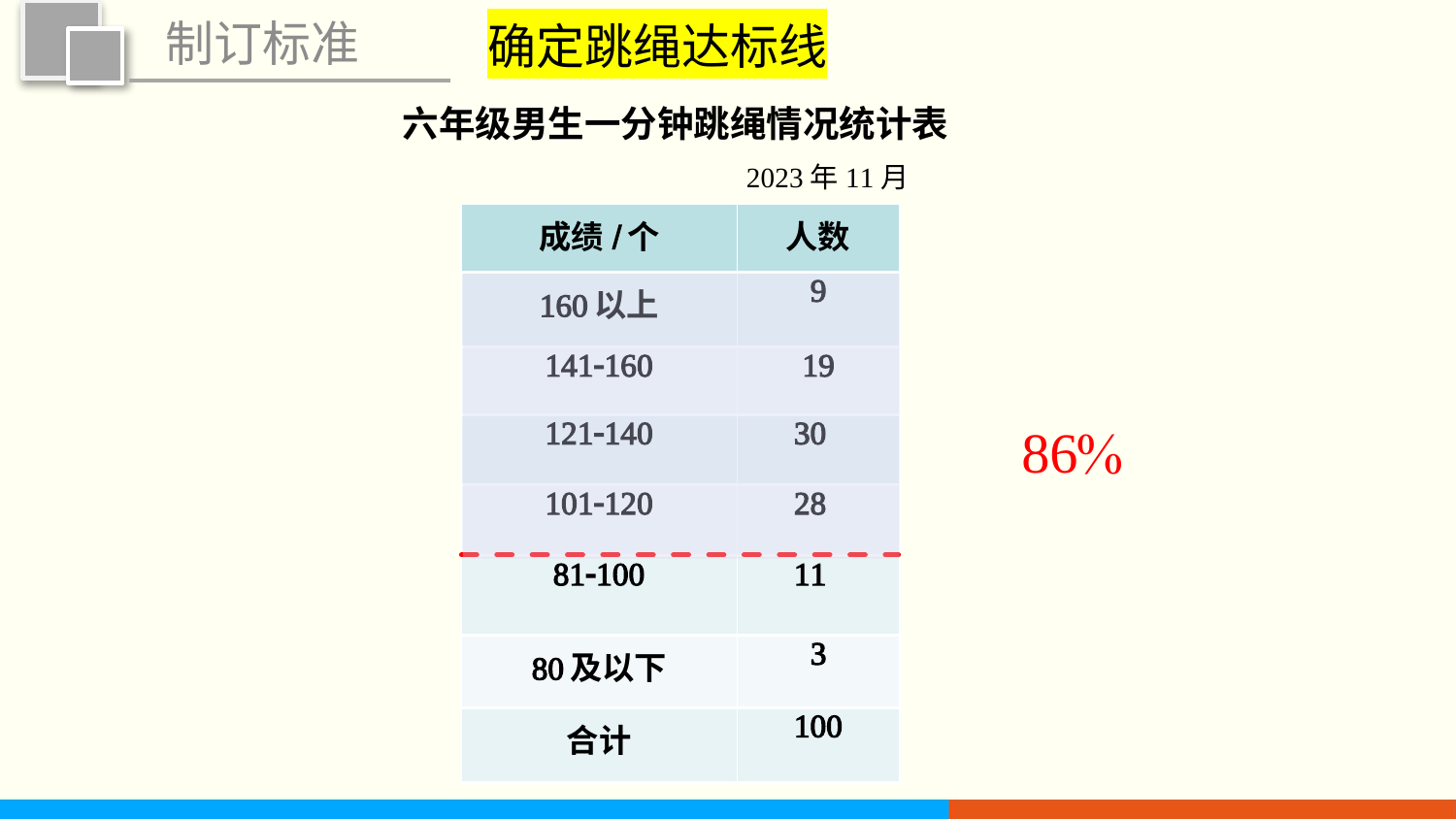

制订标准

确定跳绳达标线
六年级男生一分钟跳绳情况统计表
2023年11月
| 成绩/个 | 人数 |
| --- | --- |
| 160以上 | 9 |
| 141−160 | 19 |
| 121−140 | 30 |
| 101−120 | 28 |
| 81−100 | 11 |
| 80及以下 | 3 |
| 合计 | 100 |

86%